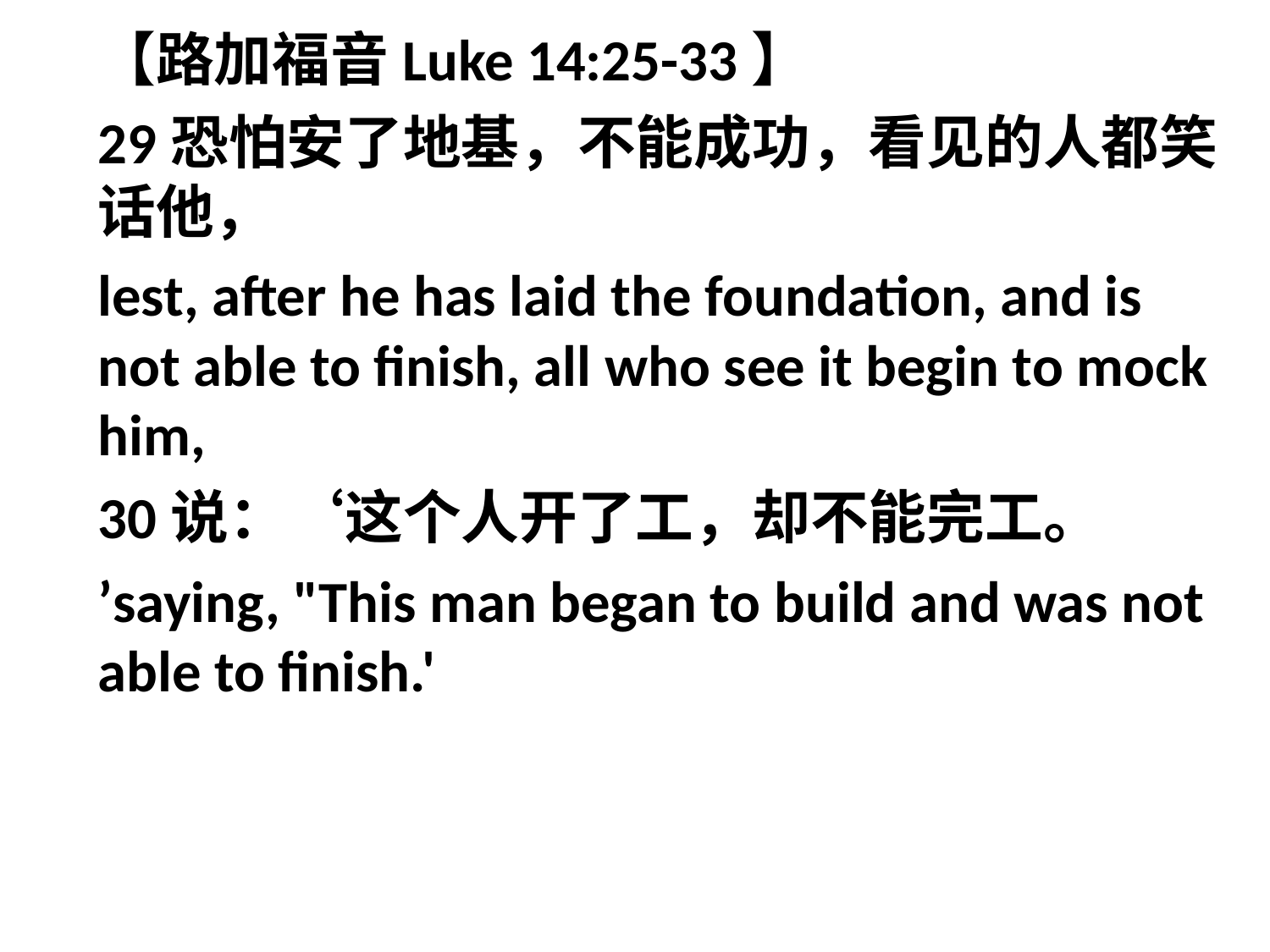

【路加福音Luke 14:25-33】
29恐怕安了地基，不能成功，看见的人都笑话他，
lest, after he has laid the foundation, and is not able to finish, all who see it begin to mock him,
30说：‘这个人开了工，却不能完工。
’saying, "This man began to build and was not able to finish.'